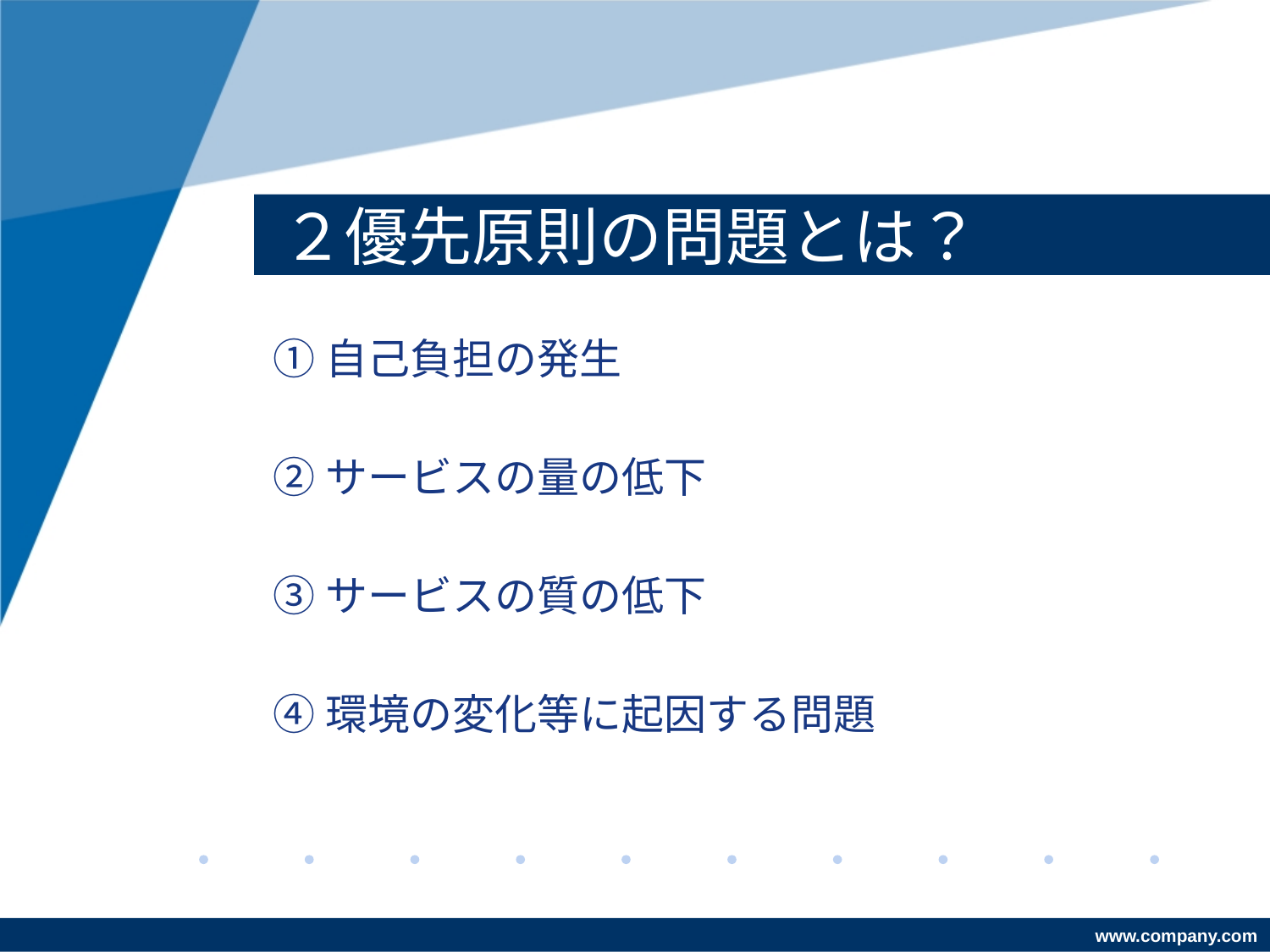

# ２優先原則の問題とは？
①自己負担の発生

②サービスの量の低下

③サービスの質の低下

④環境の変化等に起因する問題